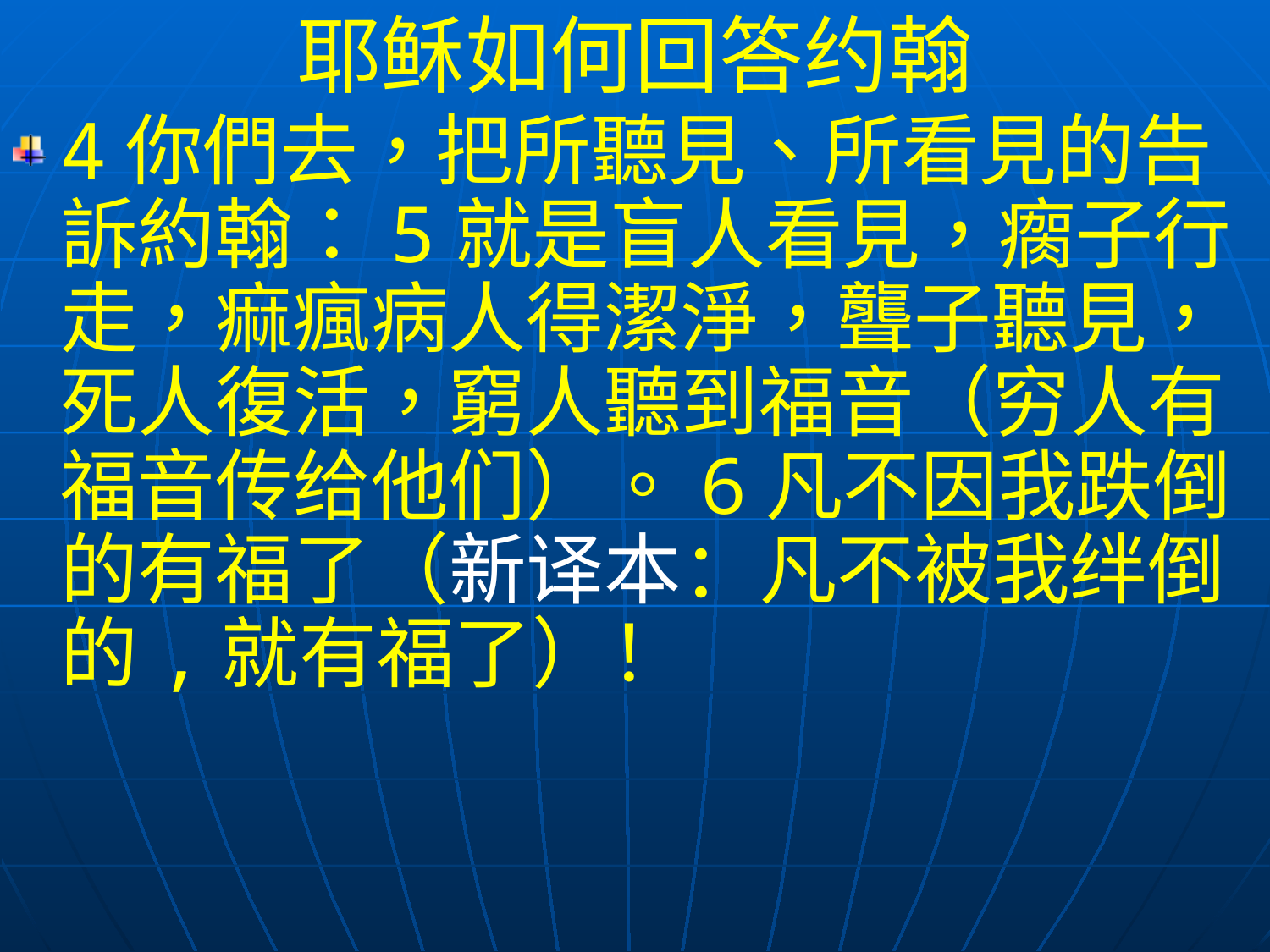

耶稣如何回答约翰
4你們去，把所聽見、所看見的告訴約翰：5就是盲人看見，瘸子行走，痲瘋病人得潔淨，聾子聽見，死人復活，窮人聽到福音（穷人有福音传给他们）。6凡不因我跌倒的有福了（新译本：凡不被我绊倒的,就有福了）！